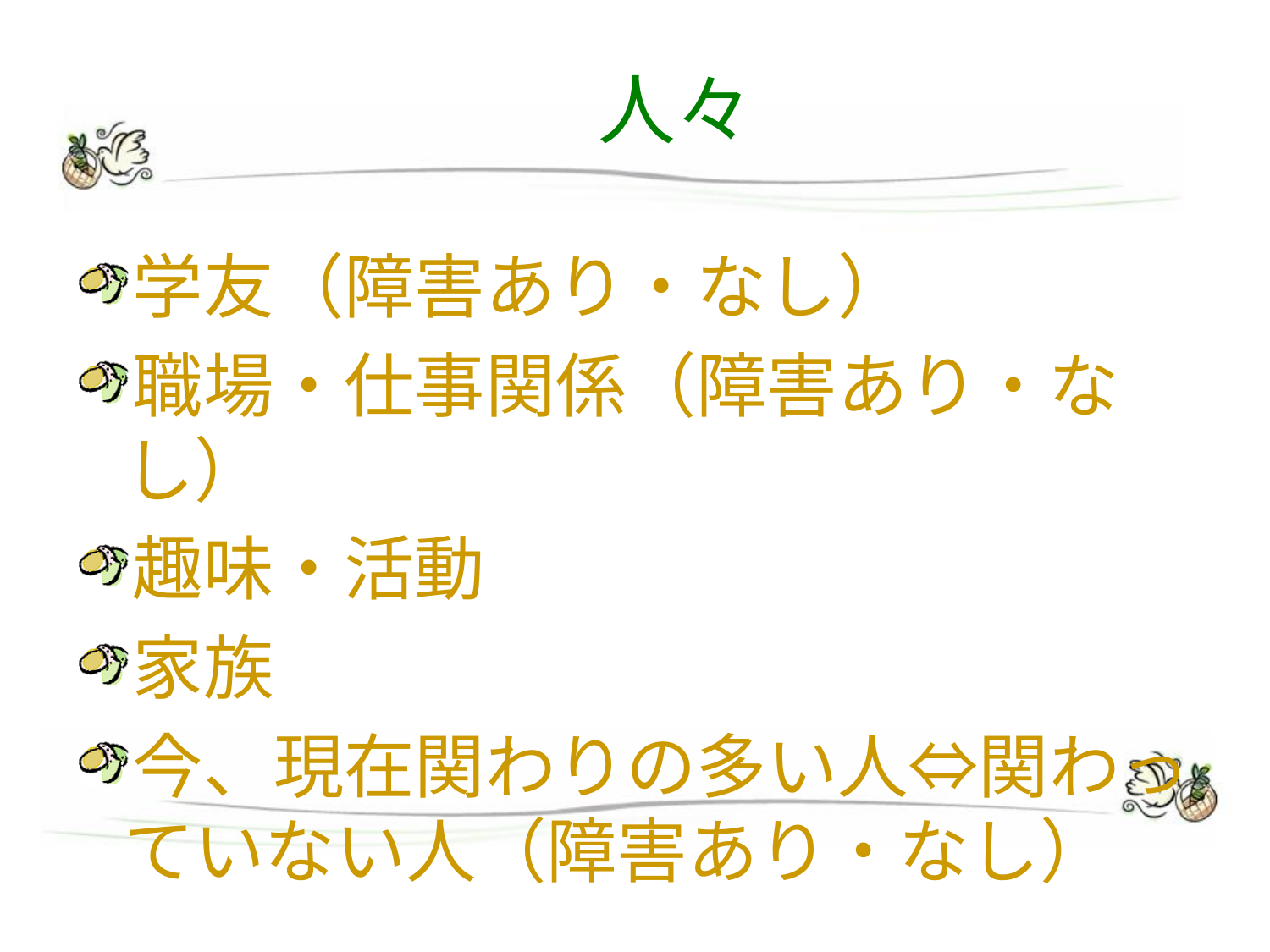

# 人々
学友（障害あり・なし）
職場・仕事関係（障害あり・なし）
趣味・活動
家族
今、現在関わりの多い人⇔関わっていない人（障害あり・なし）